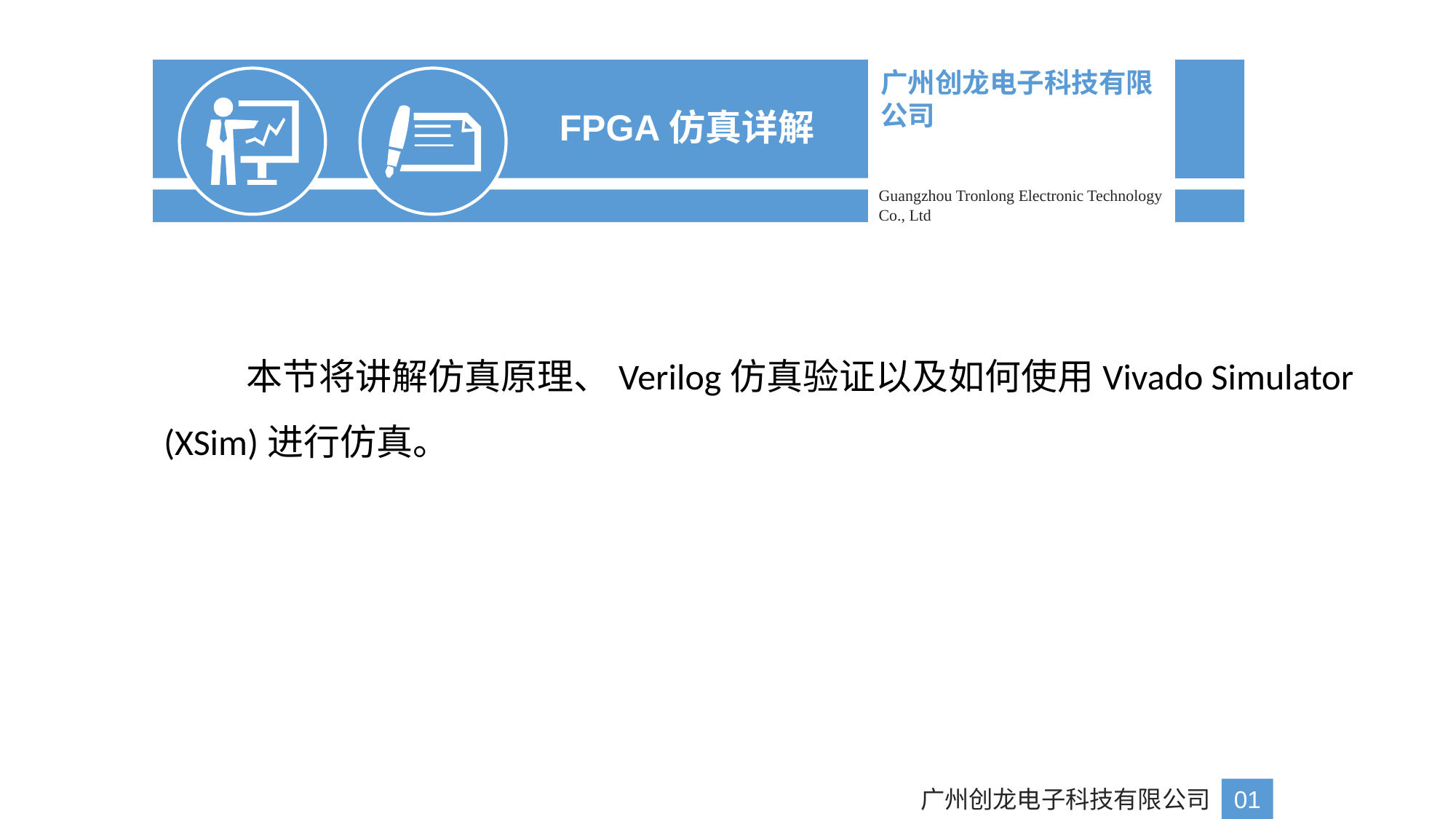

FPGA仿真详解

广州创龙电子科技有限公司

Guangzhou Tronlong Electronic Technology Co., Ltd
         本节将讲解仿真原理、Verilog仿真验证以及如何使用Vivado Simulator
(XSim)进行仿真。
广州创龙电子科技有限公司
01